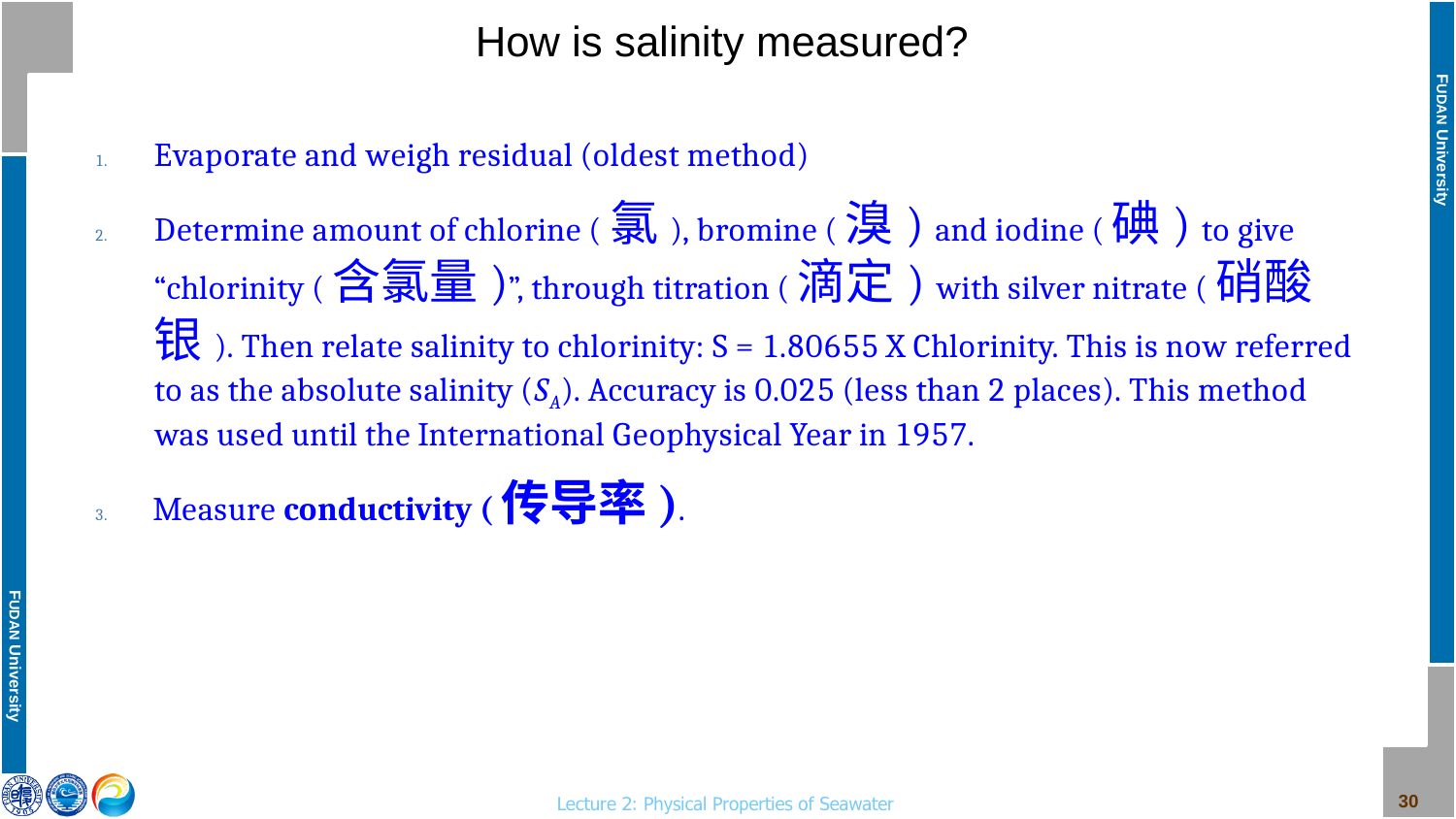

# How is salinity measured?
Evaporate and weigh residual (oldest method)
Determine amount of chlorine (氯), bromine (溴) and iodine (碘) to give “chlorinity (含氯量)”, through titration (滴定) with silver nitrate (硝酸银). Then relate salinity to chlorinity: S = 1.80655 X Chlorinity. This is now referred to as the absolute salinity (SA). Accuracy is 0.025 (less than 2 places). This method was used until the International Geophysical Year in 1957.
Measure conductivity (传导率).